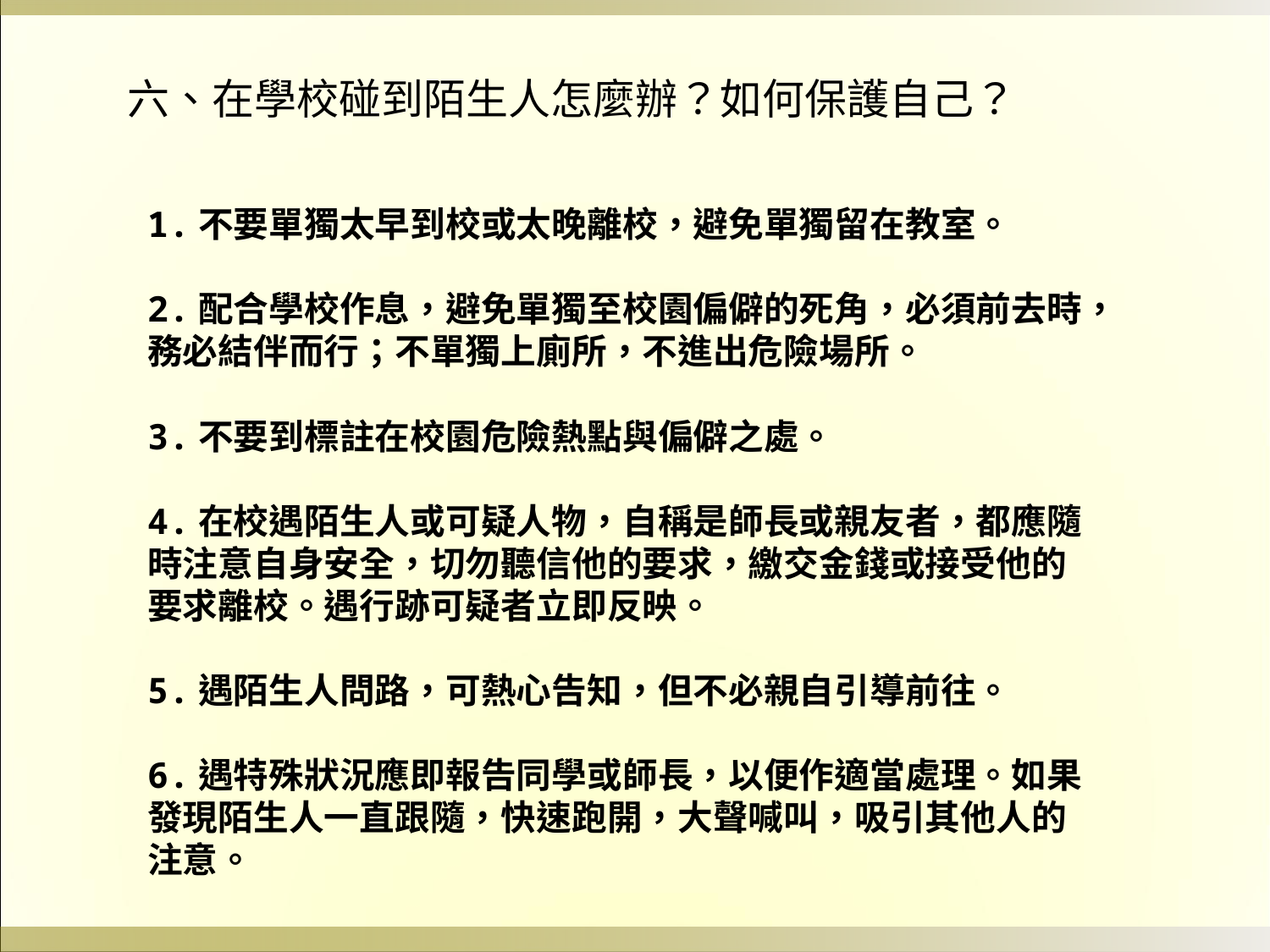

六、在學校碰到陌生人怎麼辦？如何保護自己？
1.不要單獨太早到校或太晚離校，避免單獨留在教室。
2.配合學校作息，避免單獨至校園偏僻的死角，必須前去時，務必結伴而行；不單獨上廁所，不進出危險場所。
3.不要到標註在校園危險熱點與偏僻之處。
4.在校遇陌生人或可疑人物，自稱是師長或親友者，都應隨時注意自身安全，切勿聽信他的要求，繳交金錢或接受他的要求離校。遇行跡可疑者立即反映。
5.遇陌生人問路，可熱心告知，但不必親自引導前往。
6.遇特殊狀況應即報告同學或師長，以便作適當處理。如果發現陌生人一直跟隨，快速跑開，大聲喊叫，吸引其他人的注意。